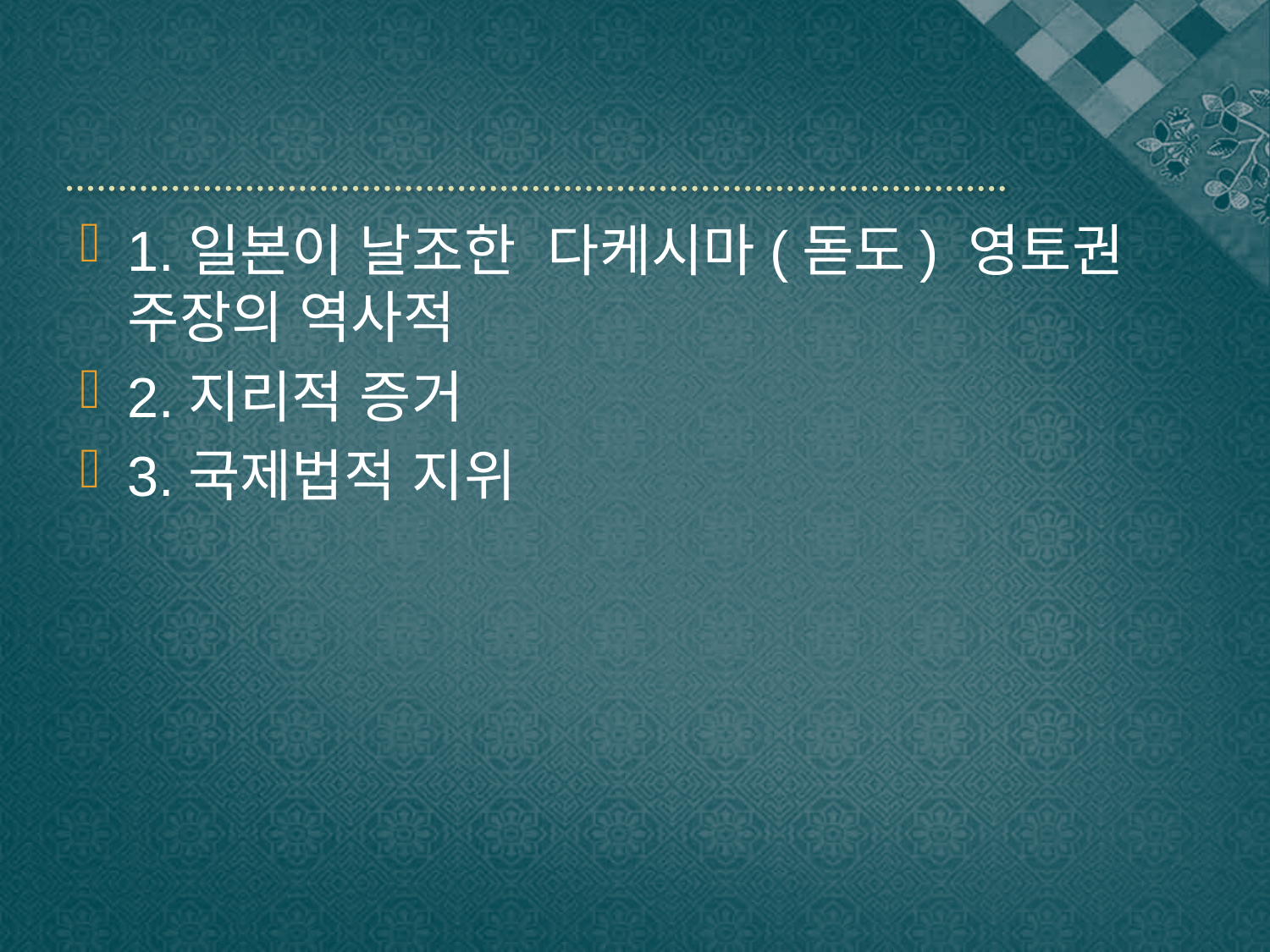

1.일본이 날조한  다케시마(돋도) 영토권 주장의 역사적
2.지리적 증거
3.국제법적 지위